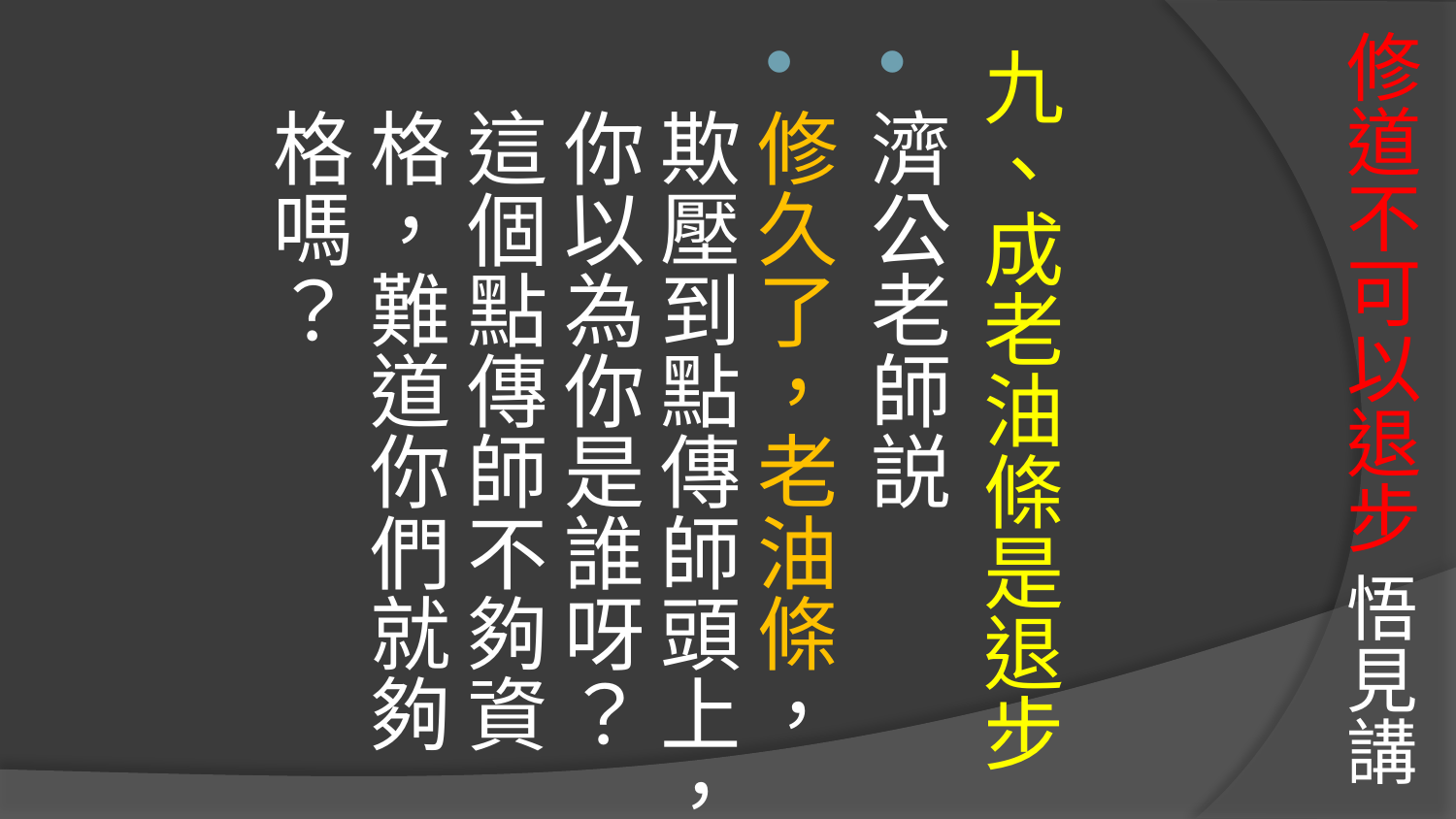

# 修道不可以退步 悟見講
九、成老油條是退步
濟公老師説
修久了，老油條，欺壓到點傳師頭上，你以為你是誰呀？這個點傳師不夠資格，難道你們就夠格嗎？